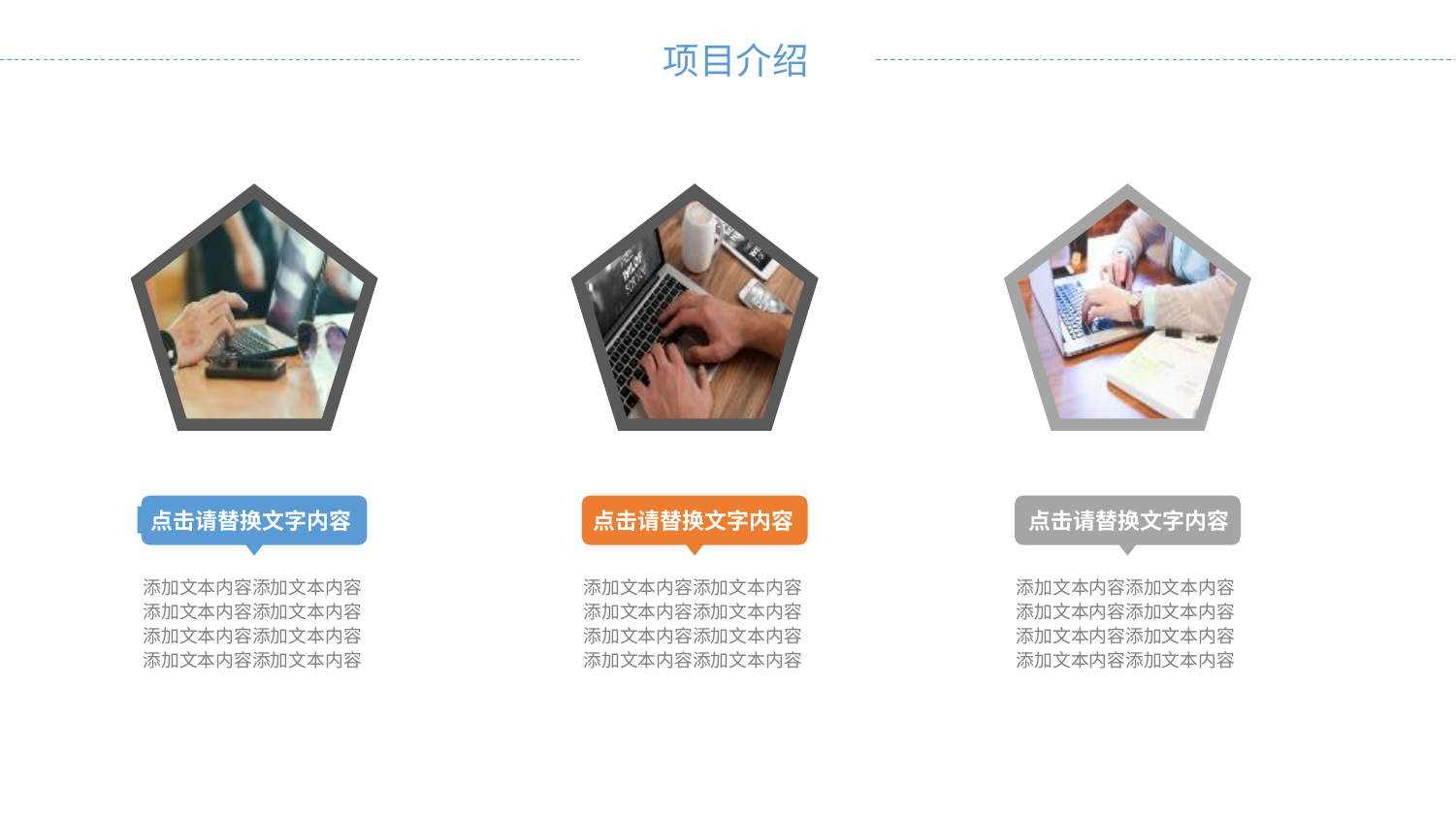

点击请替换文字内容

点击请替换文字内容

点击请替换文字内容

添加文本内容添加文本内容
添加文本内容添加文本内容
添加文本内容添加文本内容
添加文本内容添加文本内容
添加文本内容添加文本内容
添加文本内容添加文本内容
添加文本内容添加文本内容
添加文本内容添加文本内容
添加文本内容添加文本内容
添加文本内容添加文本内容
添加文本内容添加文本内容
添加文本内容添加文本内容